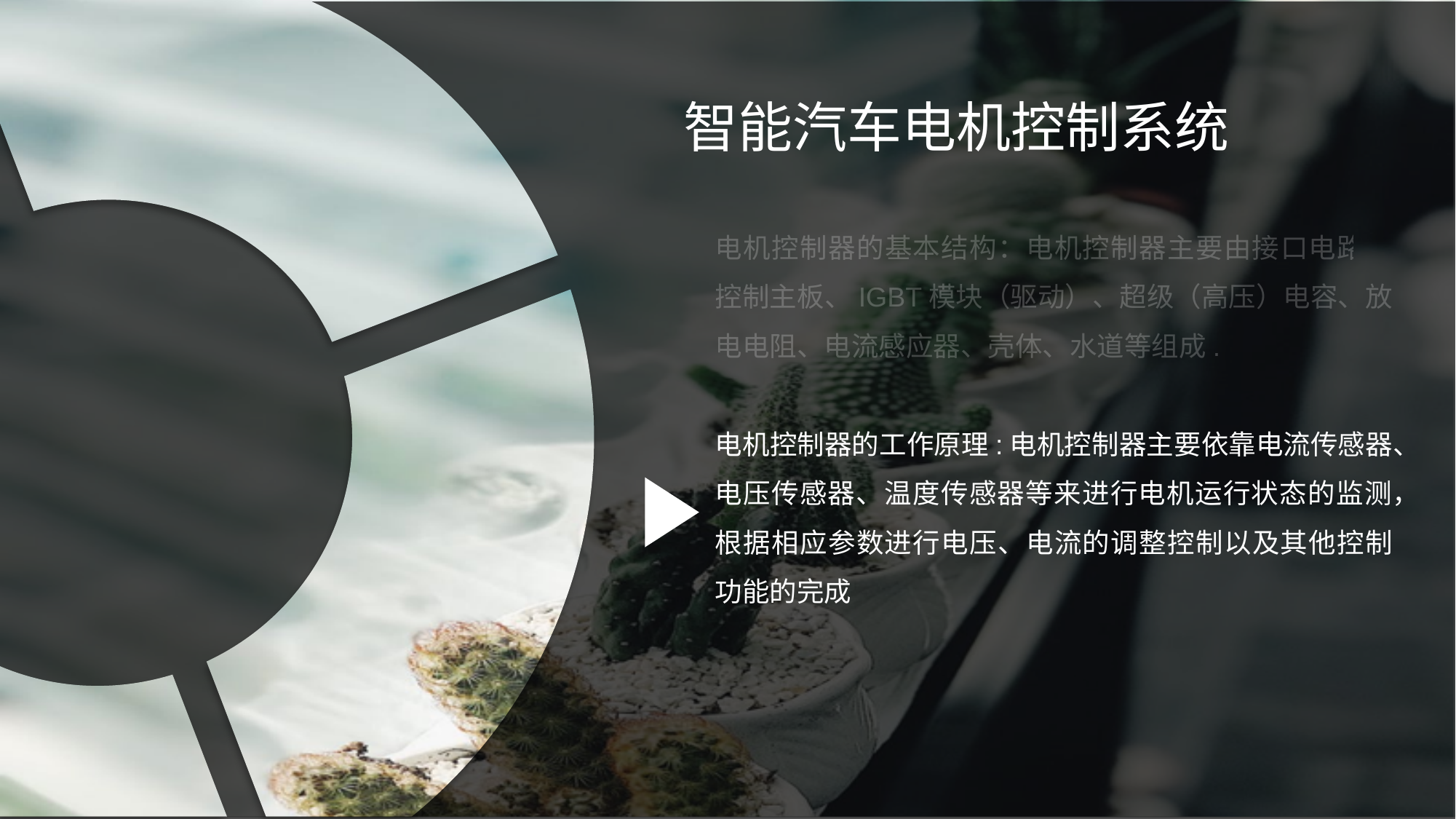

智能汽车电机控制系统
电机控制器的基本结构：电机控制器主要由接口电路、控制主板、IGBT模块（驱动）、超级（高压）电容、放电电阻、电流感应器、壳体、水道等组成.

电机控制器的工作原理:电机控制器主要依靠电流传感器、电压传感器、温度传感器等来进行电机运行状态的监测，根据相应参数进行电压、电流的调整控制以及其他控制功能的完成